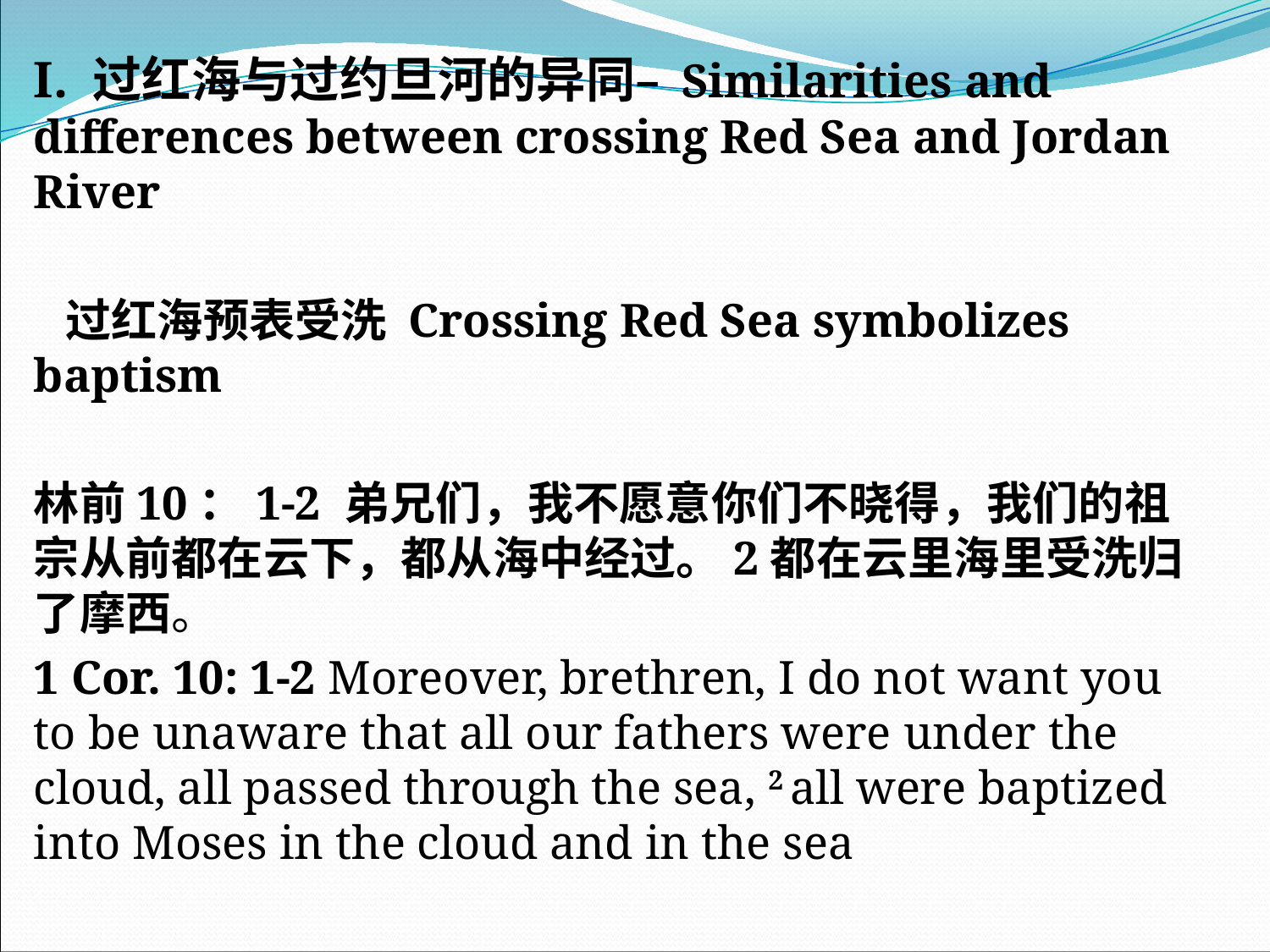

I. 过红海与过约旦河的异同– Similarities and differences between crossing Red Sea and Jordan River

  过红海预表受洗 Crossing Red Sea symbolizes baptism

林前10：1-2 弟兄们，我不愿意你们不晓得，我们的祖宗从前都在云下，都从海中经过。2都在云里海里受洗归了摩西。
1 Cor. 10: 1-2 Moreover, brethren, I do not want you to be unaware that all our fathers were under the cloud, all passed through the sea, 2 all were baptized into Moses in the cloud and in the sea
#